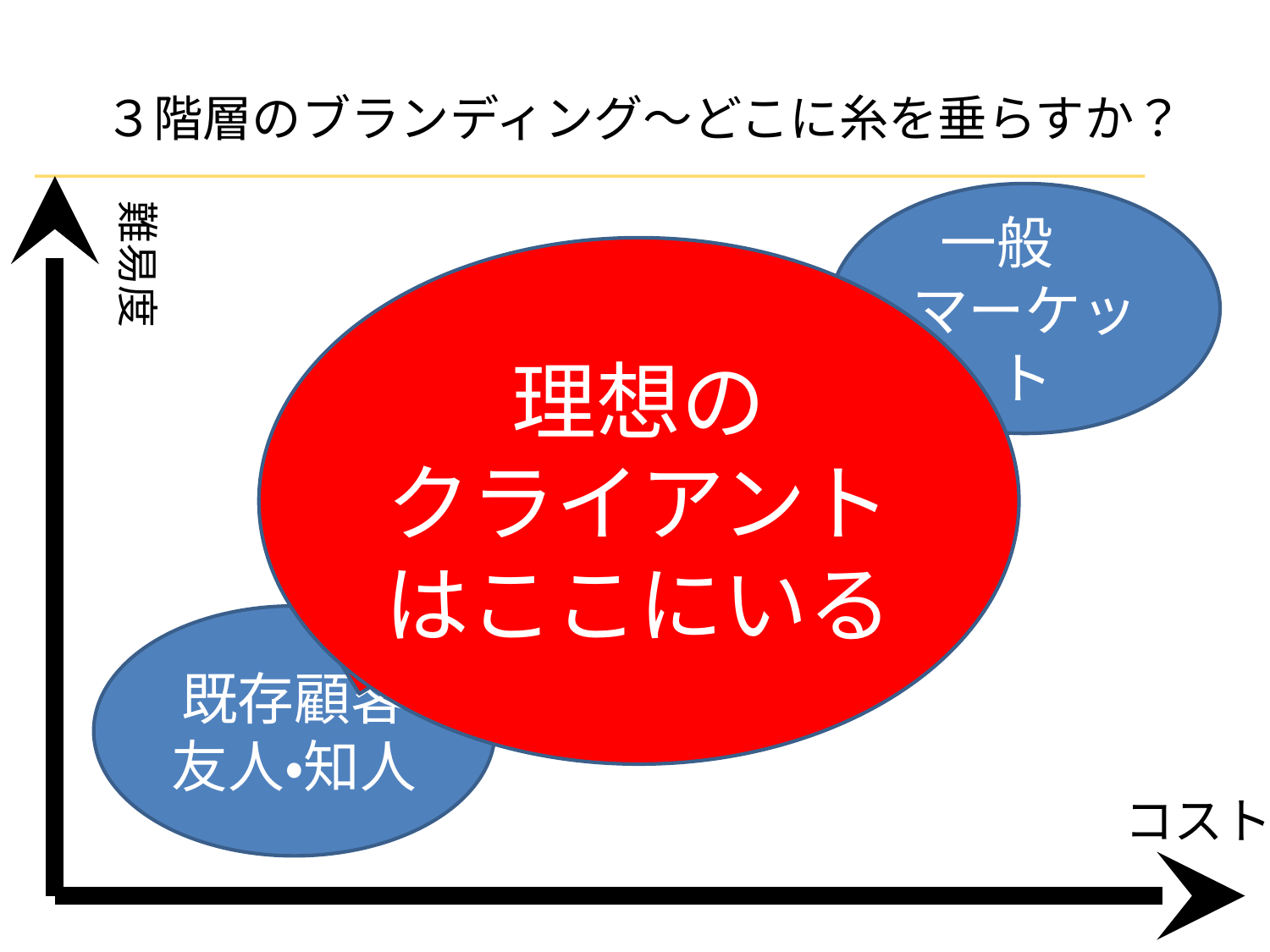

３階層のブランディング〜どこに糸を垂らすか？
一般　マーケット
難易度
理想の
クライアントはここにいる

その
知り合い

既存顧客
友人・知人
コスト